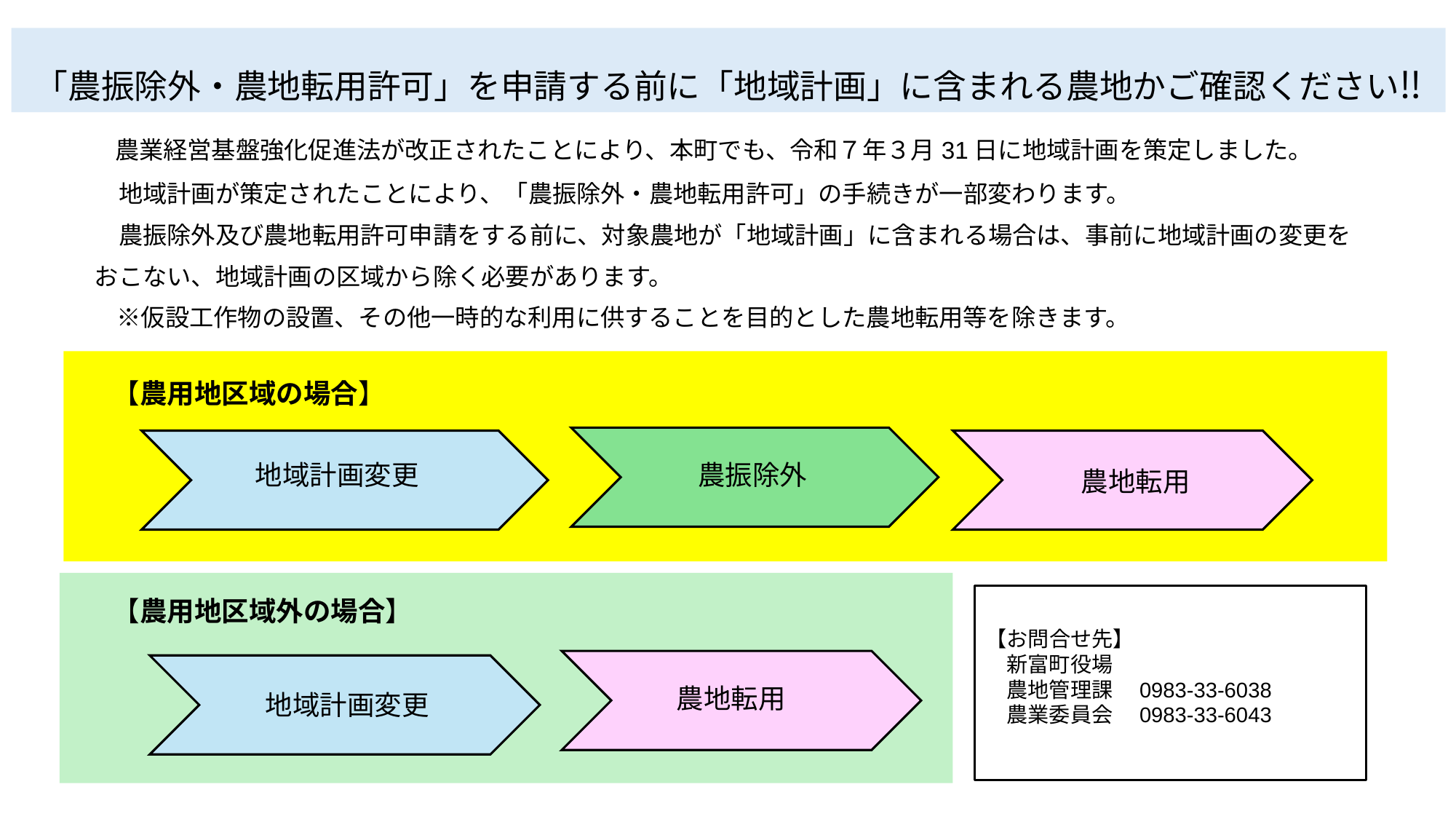

# 「農振除外・農地転用許可」を申請する前に「地域計画」に含まれる農地かご確認ください‼
　 農業経営基盤強化促進法が改正されたことにより、本町でも、令和７年３月31日に地域計画を策定しました。
　　地域計画が策定されたことにより、「農振除外・農地転用許可」の手続きが一部変わります。
　　農振除外及び農地転用許可申請をする前に、対象農地が「地域計画」に含まれる場合は、事前に地域計画の変更を
　おこない、地域計画の区域から除く必要があります。
   　※仮設工作物の設置、その他一時的な利用に供することを目的とした農地転用等を除きます。

 【農用地区域の場合】

農振除外
地域計画変更
農地転用

 【農用地区域外の場合】
【お問合せ先】
　新富町役場
　農地管理課　0983-33-6038
　農業委員会　0983-33-6043

農地転用
地域計画変更